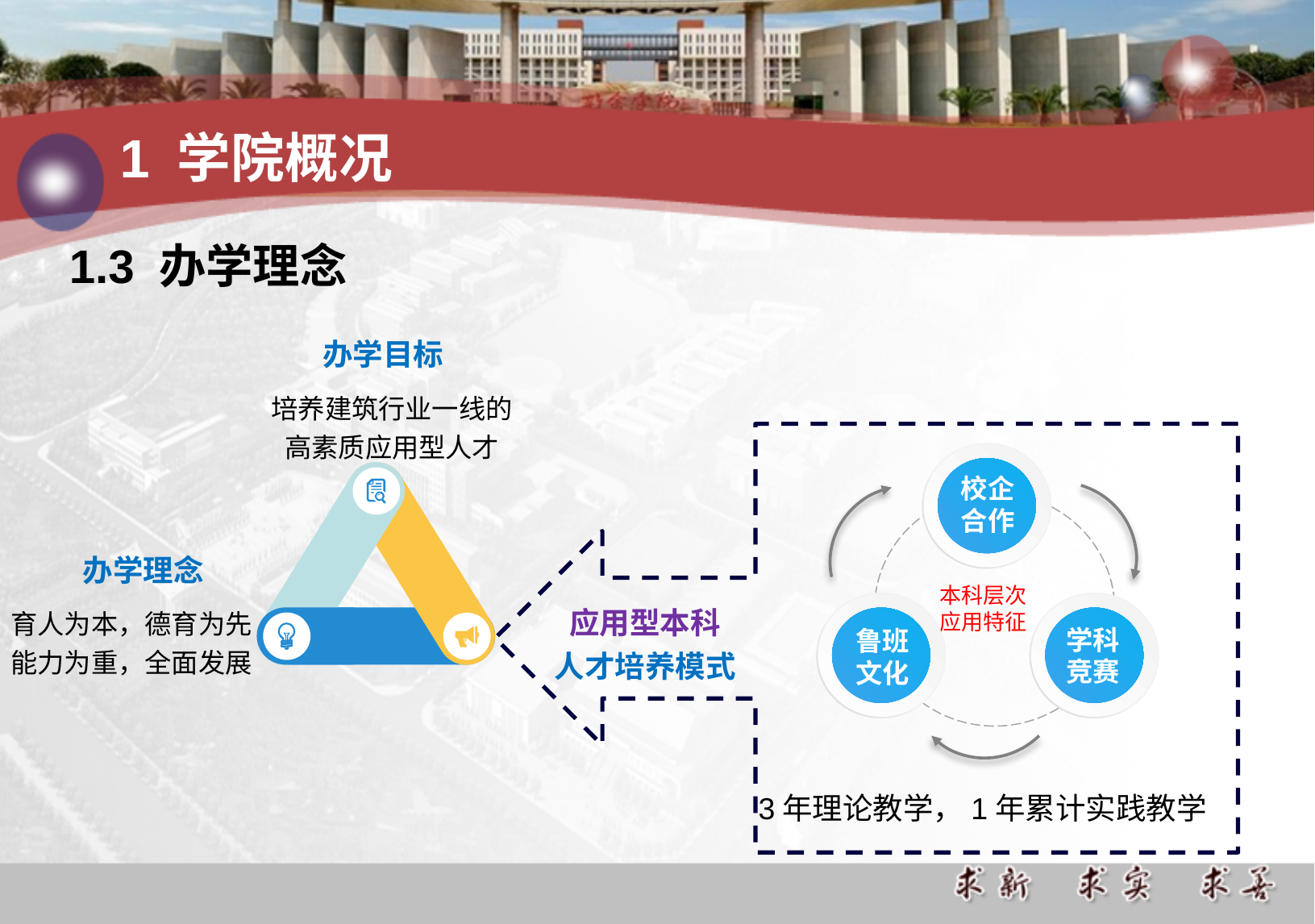

1 学院概况
# 1.3 办学理念
办学目标
培养建筑行业一线的
高素质应用型人才

校企
合作

办学理念
育人为本，德育为先
能力为重，全面发展
本科层次
应用特征
应用型本科
人才培养模式

鲁班
文化

学科
竞赛
3年理论教学，1年累计实践教学